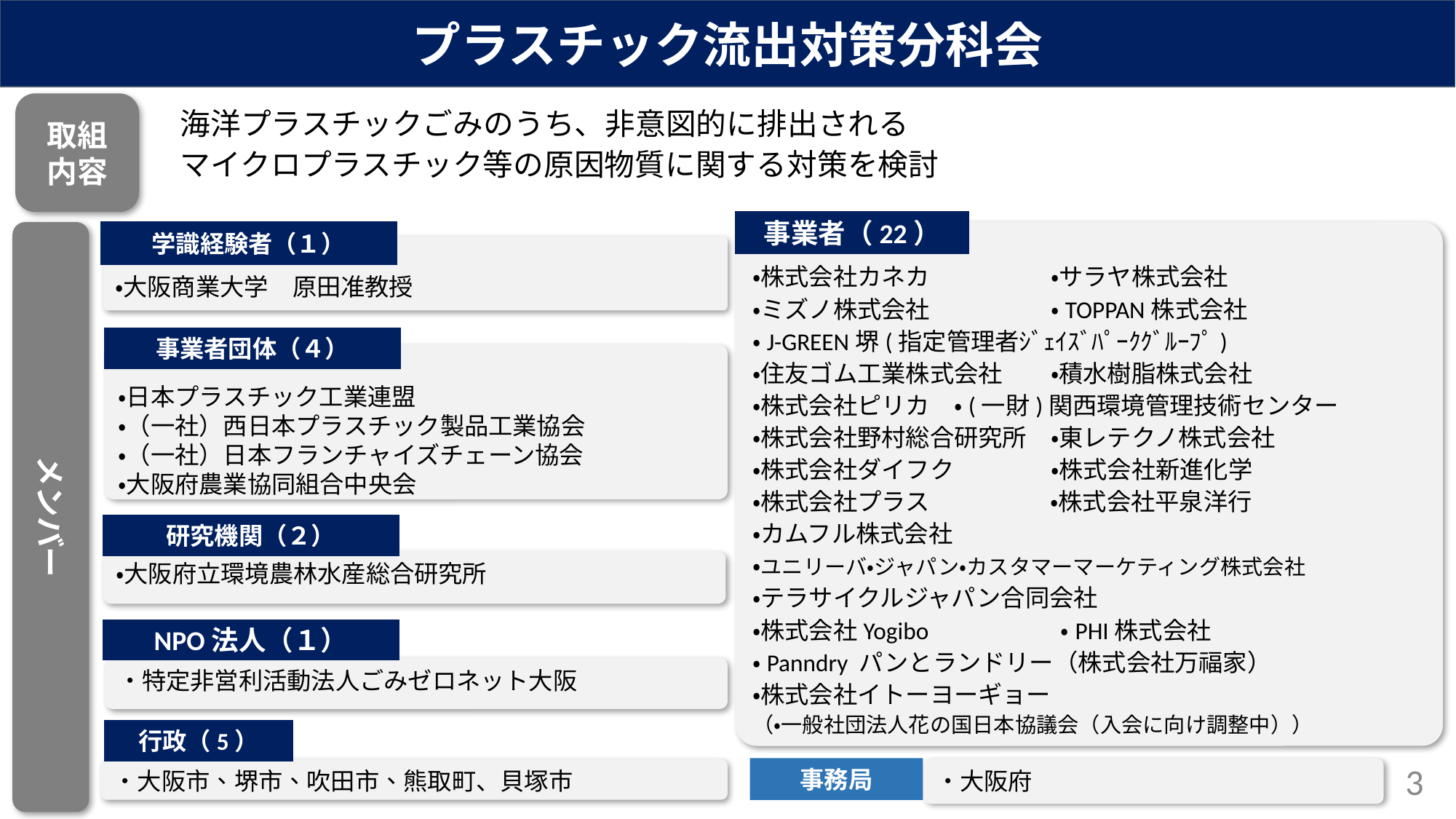

プラスチック流出対策分科会
取組
内容
海洋プラスチックごみのうち、非意図的に排出される
マイクロプラスチック等の原因物質に関する対策を検討
事業者（22）

・株式会社カネカ　　　　　・サラヤ株式会社
・ミズノ株式会社　　　　　・TOPPAN株式会社
・J-GREEN堺(指定管理者ｼﾞｪｲｽﾞﾊﾟｰｸｸﾞﾙｰﾌﾟ)
・住友ゴム工業株式会社　　・積水樹脂株式会社
・株式会社ピリカ　・(一財)関西環境管理技術センター
・株式会社野村総合研究所　・東レテクノ株式会社
・株式会社ダイフク　　　　・株式会社新進化学
・株式会社プラス　　　　　・株式会社平泉洋行
・カムフル株式会社
・ユニリーバ・ジャパン・カスタマーマーケティング株式会社
・テラサイクルジャパン合同会社
・株式会社Yogibo　　　　　 ・PHI株式会社
・Panndry パンとランドリー（株式会社万福家）
・株式会社イトーヨーギョー
（・一般社団法人花の国日本協議会（入会に向け調整中））
メンバー
学識経験者（１）

・大阪商業大学　原田准教授
事業者団体（４）

・日本プラスチック工業連盟
・（一社）西日本プラスチック製品工業協会
・（一社）日本フランチャイズチェーン協会
・大阪府農業協同組合中央会
研究機関（２）
・大阪府立環境農林水産総合研究所
NPO法人（１）
・特定非営利活動法人ごみゼロネット大阪
行政（5）
事務局
・大阪府
3
・大阪市、堺市、吹田市、熊取町、貝塚市